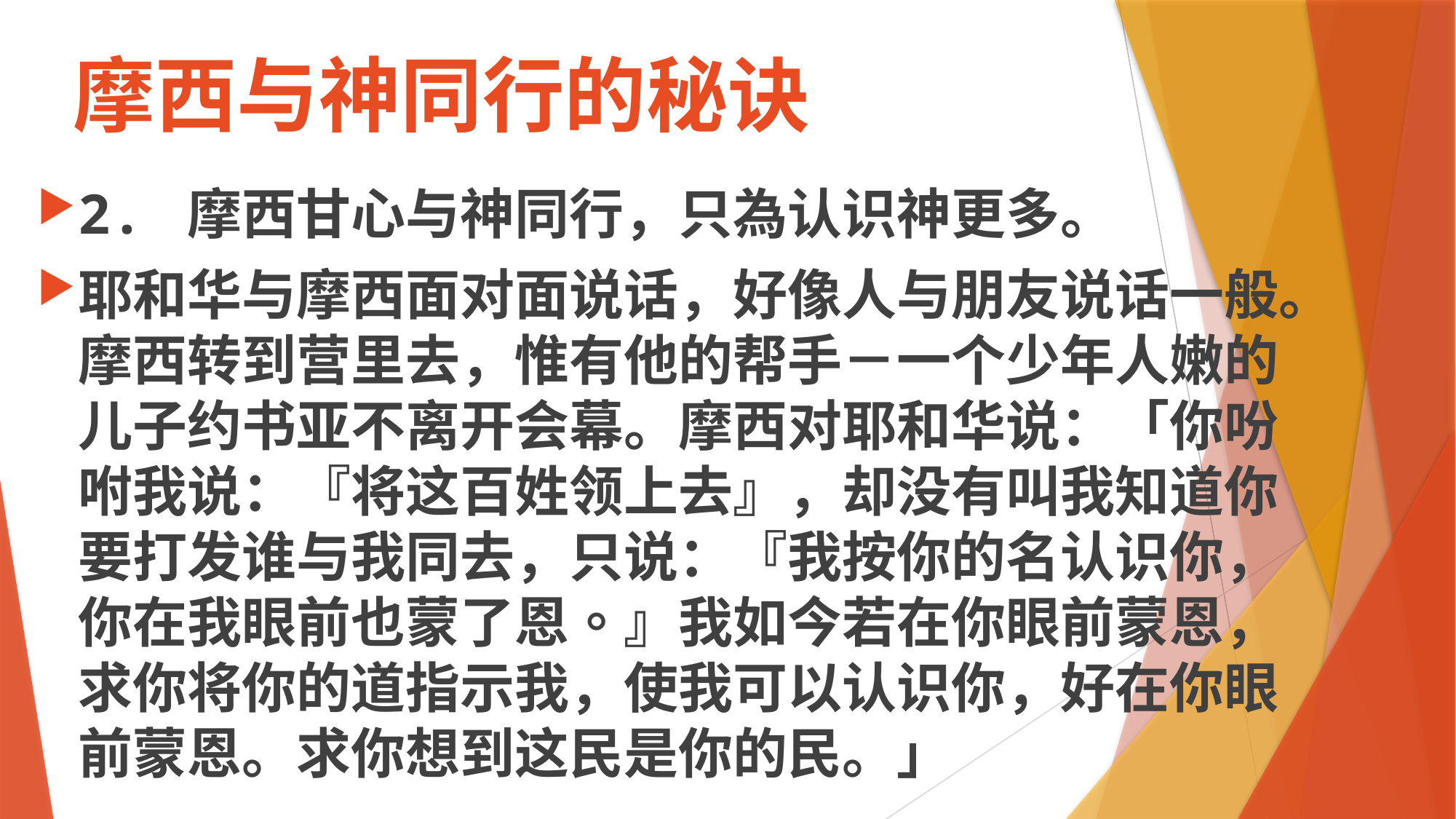

# 摩西与神同行的秘诀
2.	摩西甘心与神同行，只為认识神更多。
耶和华与摩西面对面说话，好像人与朋友说话一般。摩西转到营里去，惟有他的帮手－一个少年人嫩的儿子约书亚不离开会幕。摩西对耶和华说：「你吩咐我说：『将这百姓领上去』，却没有叫我知道你要打发谁与我同去，只说：『我按你的名认识你，你在我眼前也蒙了恩。』我如今若在你眼前蒙恩，求你将你的道指示我，使我可以认识你，好在你眼前蒙恩。求你想到这民是你的民。」